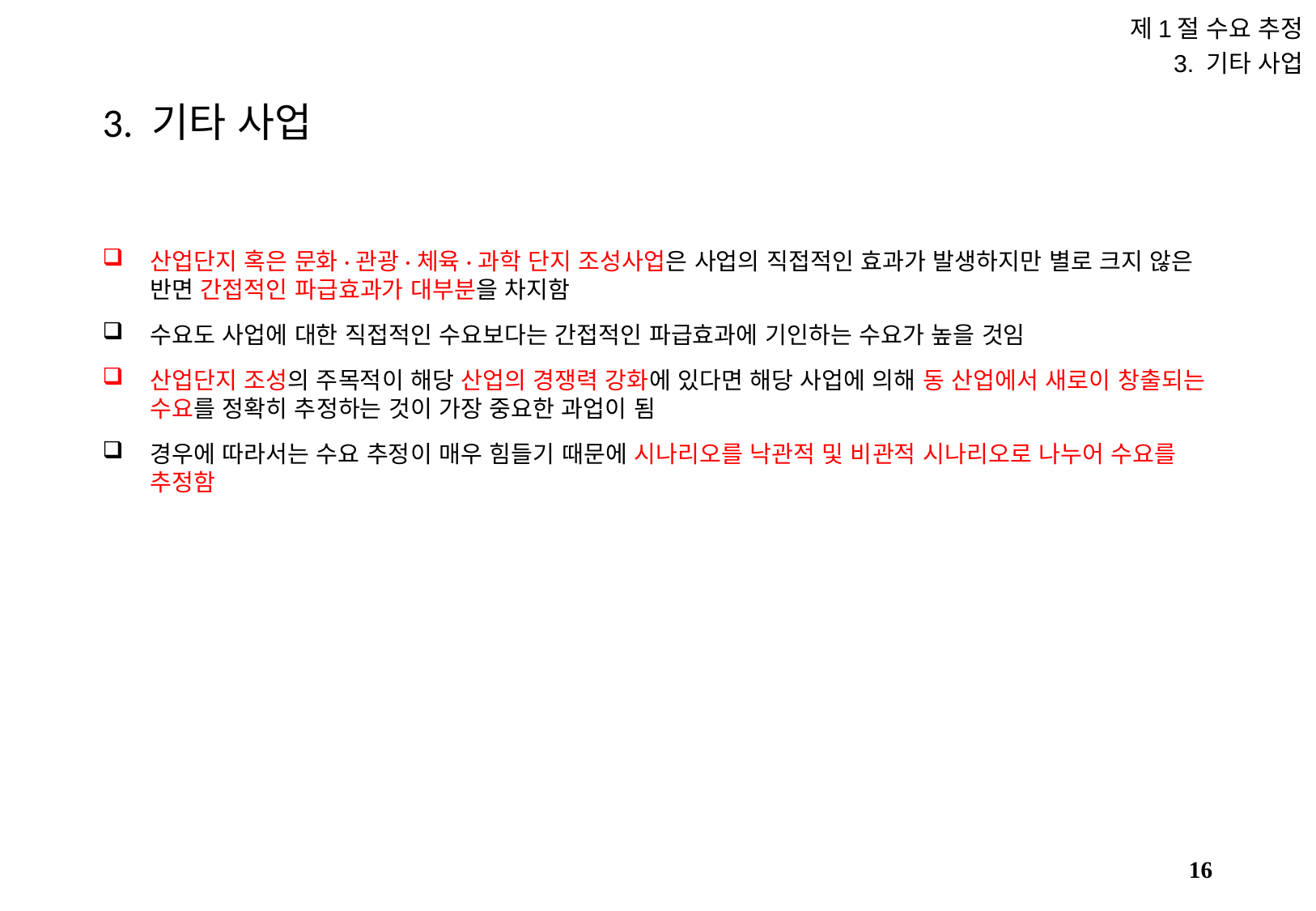

제1절 수요 추정
3. 기타 사업
# 3. 기타 사업
산업단지 혹은 문화·관광·체육·과학 단지 조성사업은 사업의 직접적인 효과가 발생하지만 별로 크지 않은 반면 간접적인 파급효과가 대부분을 차지함
수요도 사업에 대한 직접적인 수요보다는 간접적인 파급효과에 기인하는 수요가 높을 것임
산업단지 조성의 주목적이 해당 산업의 경쟁력 강화에 있다면 해당 사업에 의해 동 산업에서 새로이 창출되는 수요를 정확히 추정하는 것이 가장 중요한 과업이 됨
경우에 따라서는 수요 추정이 매우 힘들기 때문에 시나리오를 낙관적 및 비관적 시나리오로 나누어 수요를 추정함
16